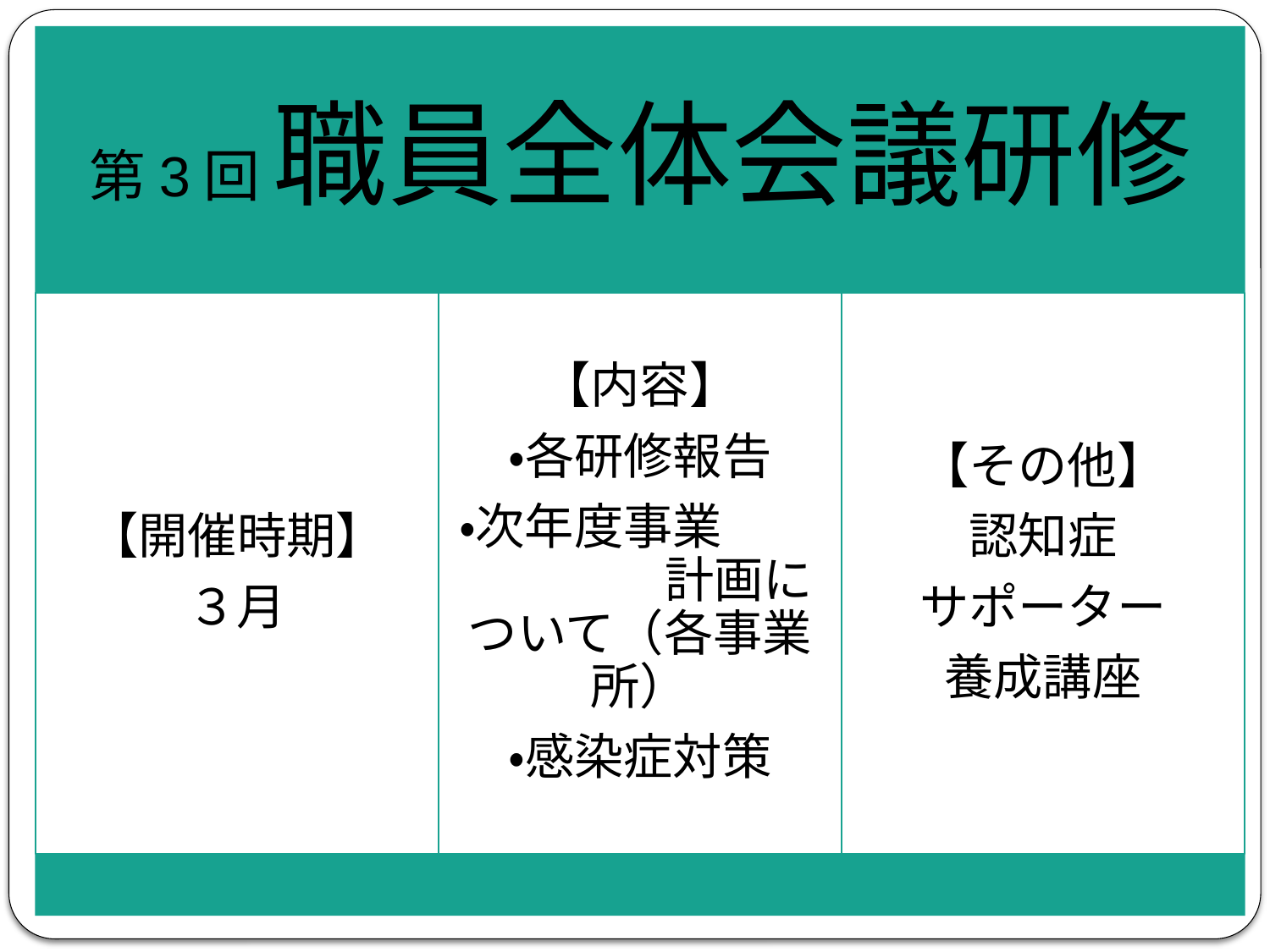

第3回 職員全体会議研修
【開催時期】
３月
【内容】
・各研修報告
・次年度事業　　　　　　計画について（各事業所）
・感染症対策
【その他】
認知症
サポーター
養成講座